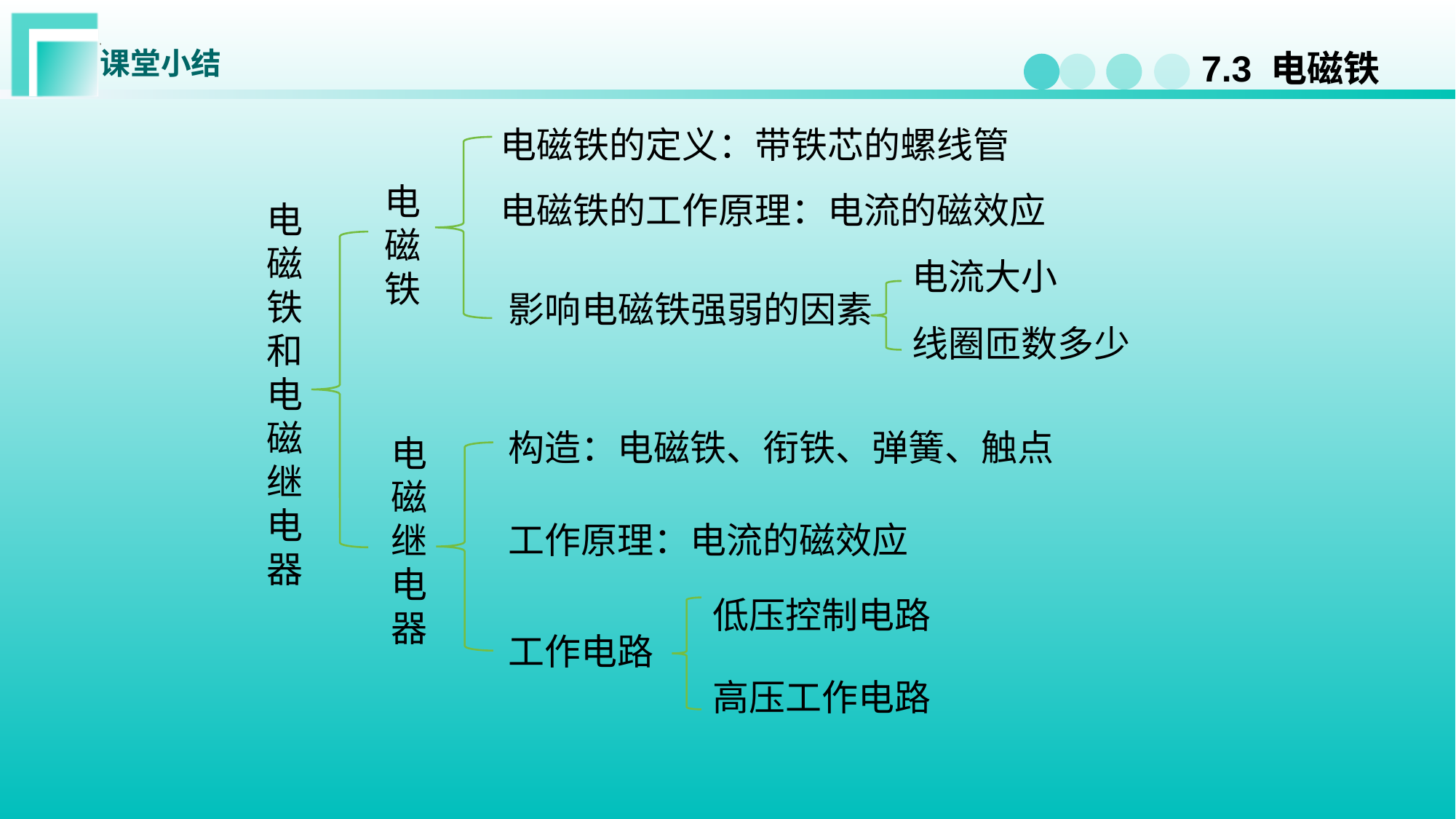

课堂小结
电磁铁的定义：带铁芯的螺线管

电磁铁
电磁铁的工作原理：电流的磁效应
电磁铁
和电磁继电器

电流大小

影响电磁铁强弱的因素
线圈匝数多少
构造：电磁铁、衔铁、弹簧、触点
电磁继电器

工作原理：电流的磁效应
低压控制电路

工作电路
高压工作电路